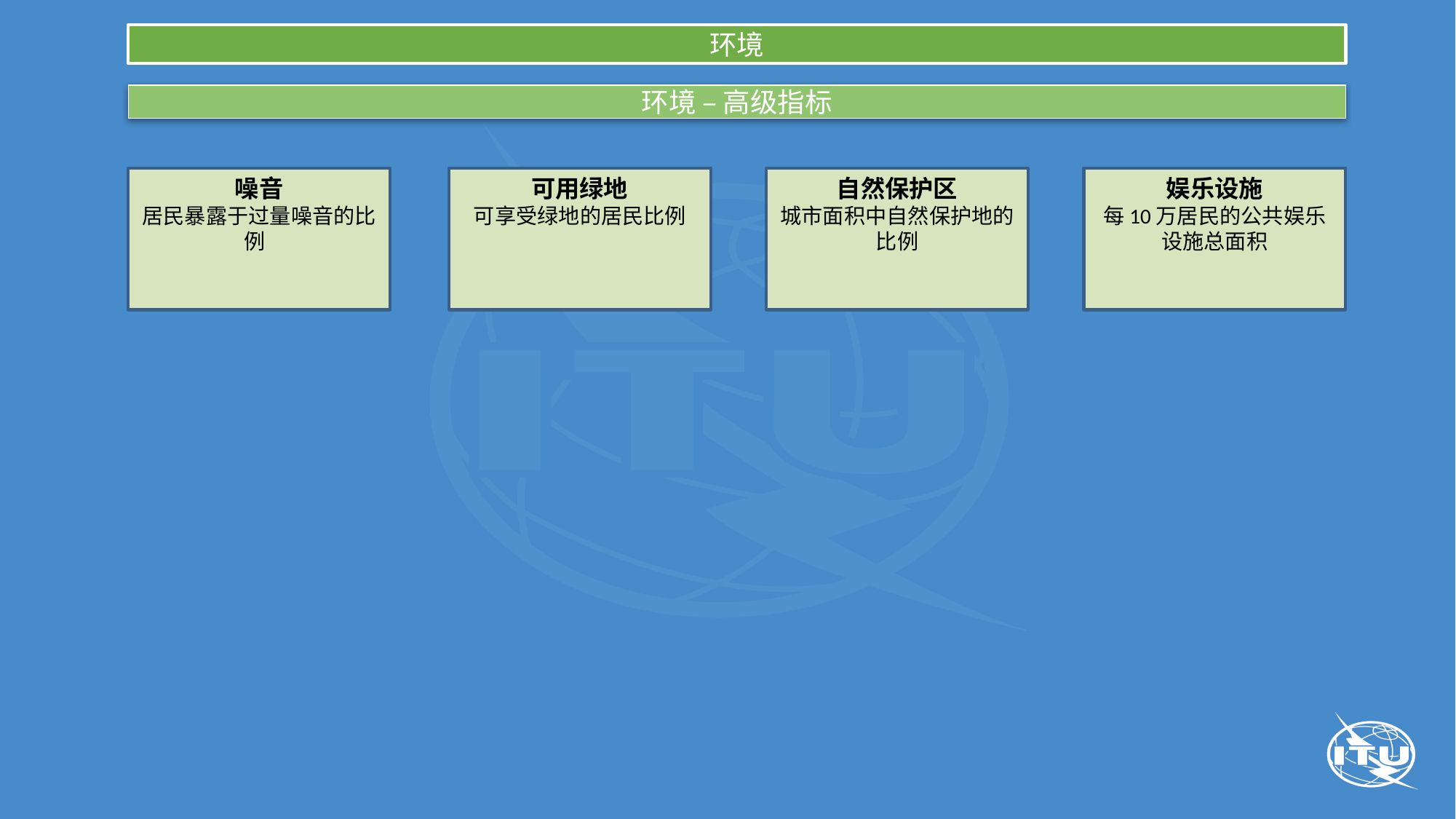

环境
环境 – 高级指标
噪音
居民暴露于过量噪音的比例
可用绿地
可享受绿地的居民比例
自然保护区
城市面积中自然保护地的比例
娱乐设施
每10万居民的公共娱乐设施总面积